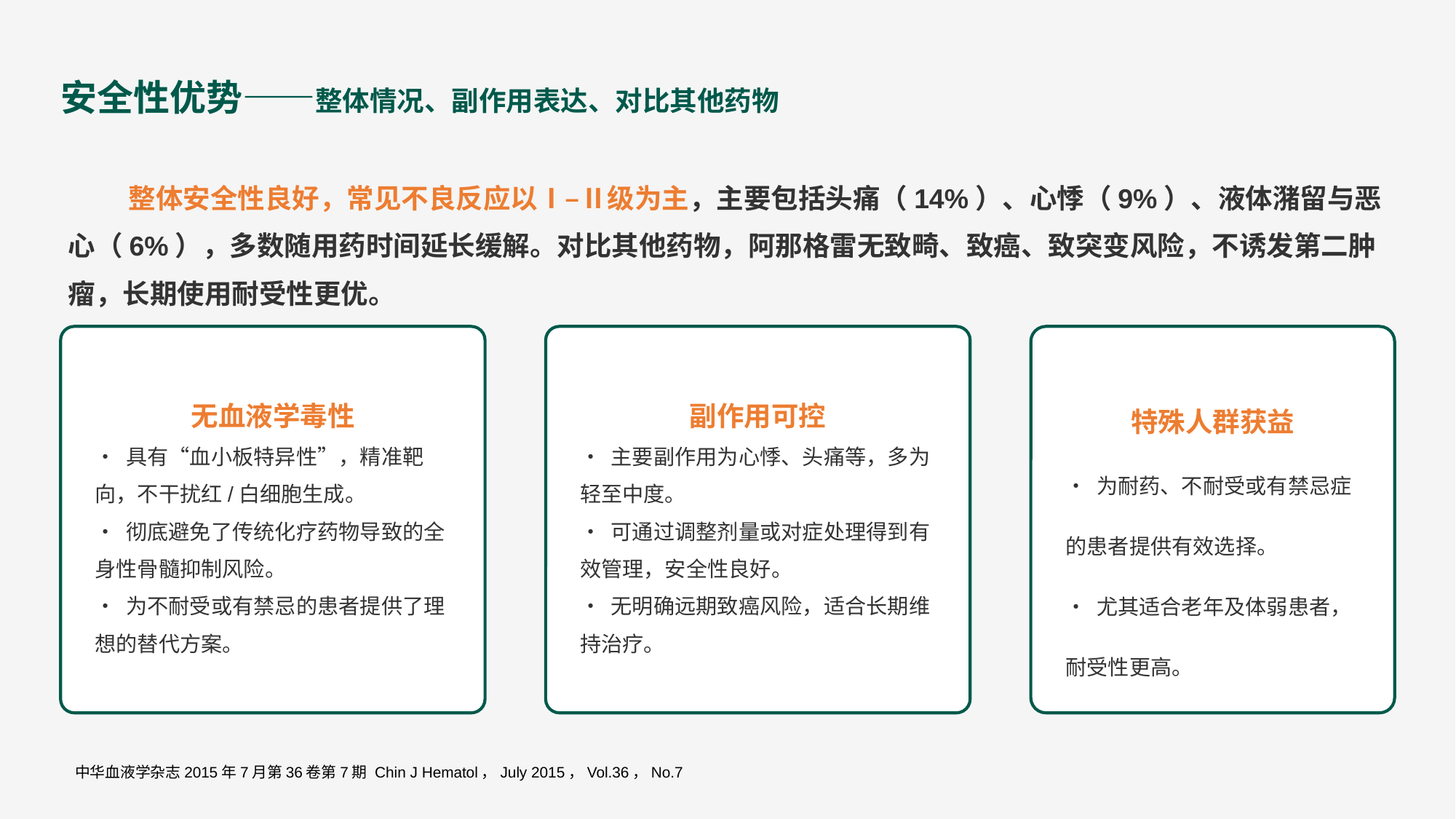

安全性优势——整体情况、副作用表达、对比其他药物
          整体安全性良好，常见不良反应以Ⅰ–Ⅱ级为主，主要包括头痛（14%）、心悸（9%）、液体潴留与恶心（6%），多数随用药时间延长缓解。对比其他药物，阿那格雷无致畸、致癌、致突变风险，不诱发第二肿瘤，长期使用耐受性更优。
无血液学毒性
• 具有“血小板特异性”，精准靶向，不干扰红/白细胞生成。
• 彻底避免了传统化疗药物导致的全身性骨髓抑制风险。
• 为不耐受或有禁忌的患者提供了理想的替代方案。
副作用可控
• 主要副作用为心悸、头痛等，多为轻至中度。
• 可通过调整剂量或对症处理得到有效管理，安全性良好。
• 无明确远期致癌风险，适合长期维持治疗。
特殊人群获益
• 为耐药、不耐受或有禁忌症的患者提供有效选择。
• 尤其适合老年及体弱患者，耐受性更高。
中华血液学杂志2015年7月第36卷第7期 Chin J Hematol，July 2015，Vol.36，No.7